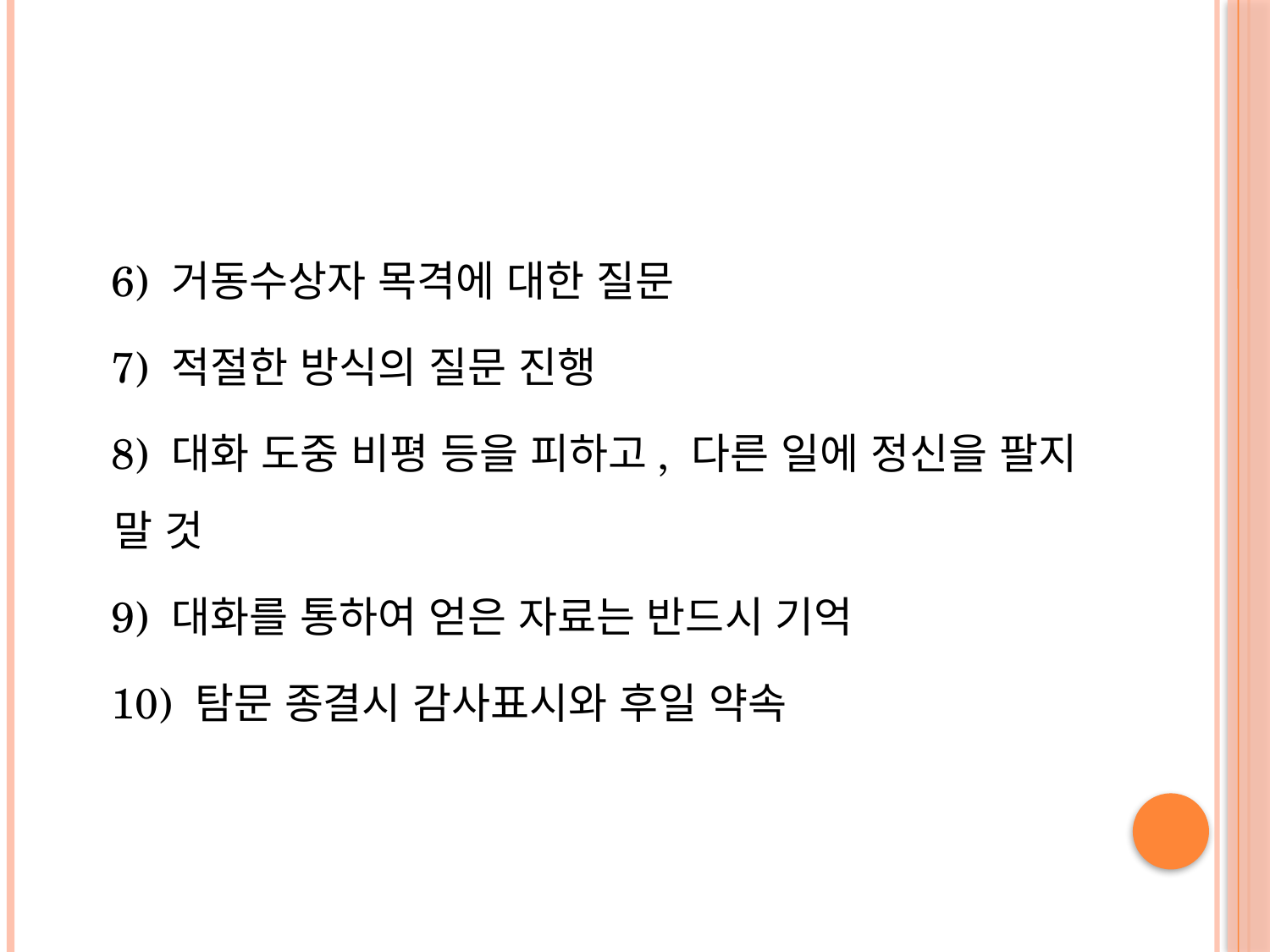

#
   6) 거동수상자 목격에 대한 질문
   7) 적절한 방식의 질문 진행
   8) 대화 도중 비평 등을 피하고, 다른 일에 정신을 팔지 말 것
   9) 대화를 통하여 얻은 자료는 반드시 기억
   10) 탐문 종결시 감사표시와 후일 약속